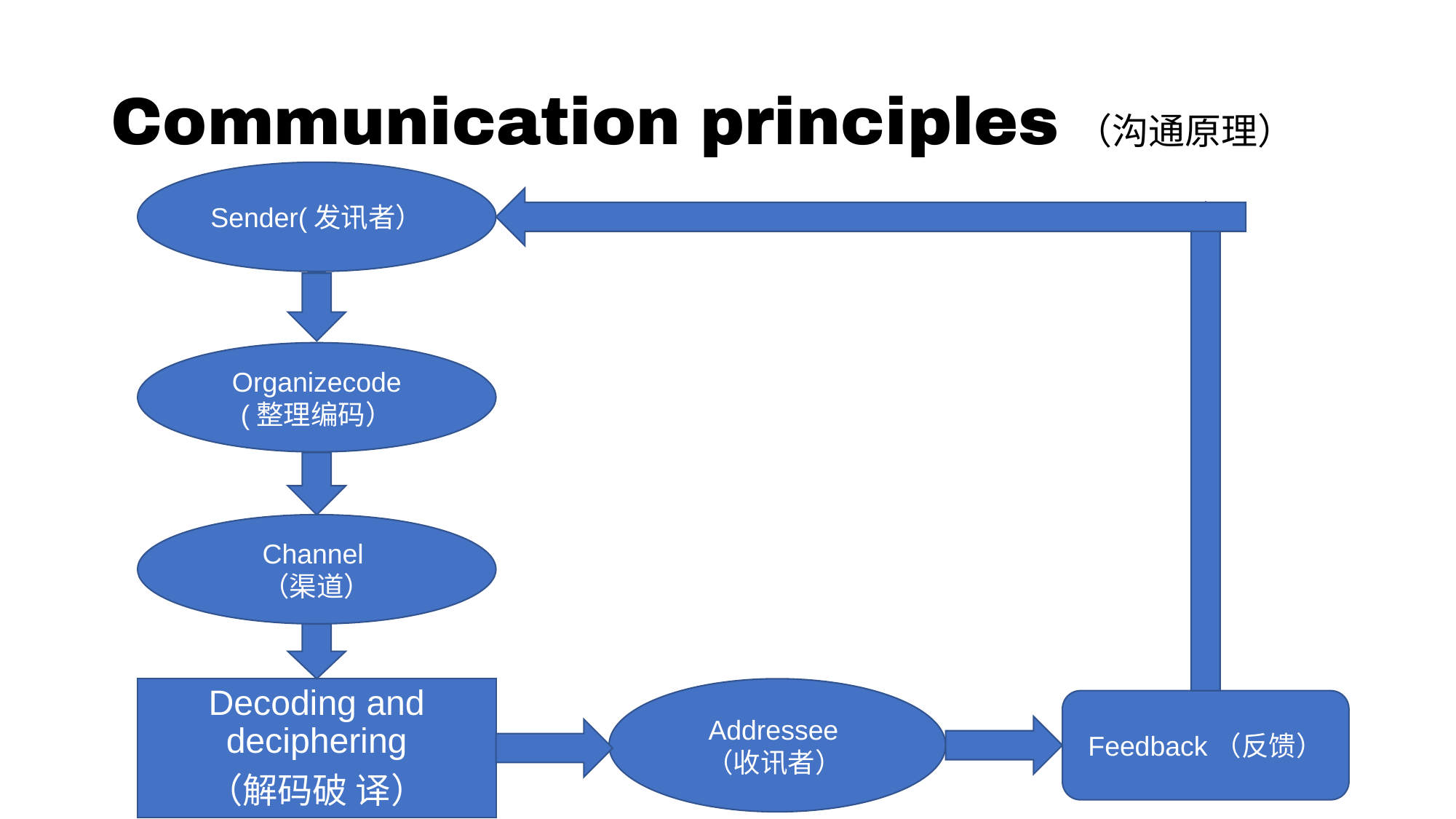

# Communication principles（沟通原理）
Sender(发讯者）

Organizecode
(整理编码）

Channel
（渠道）

Decoding and deciphering
（解码破 译）
Addressee
（收讯者）
Feedback（反馈）